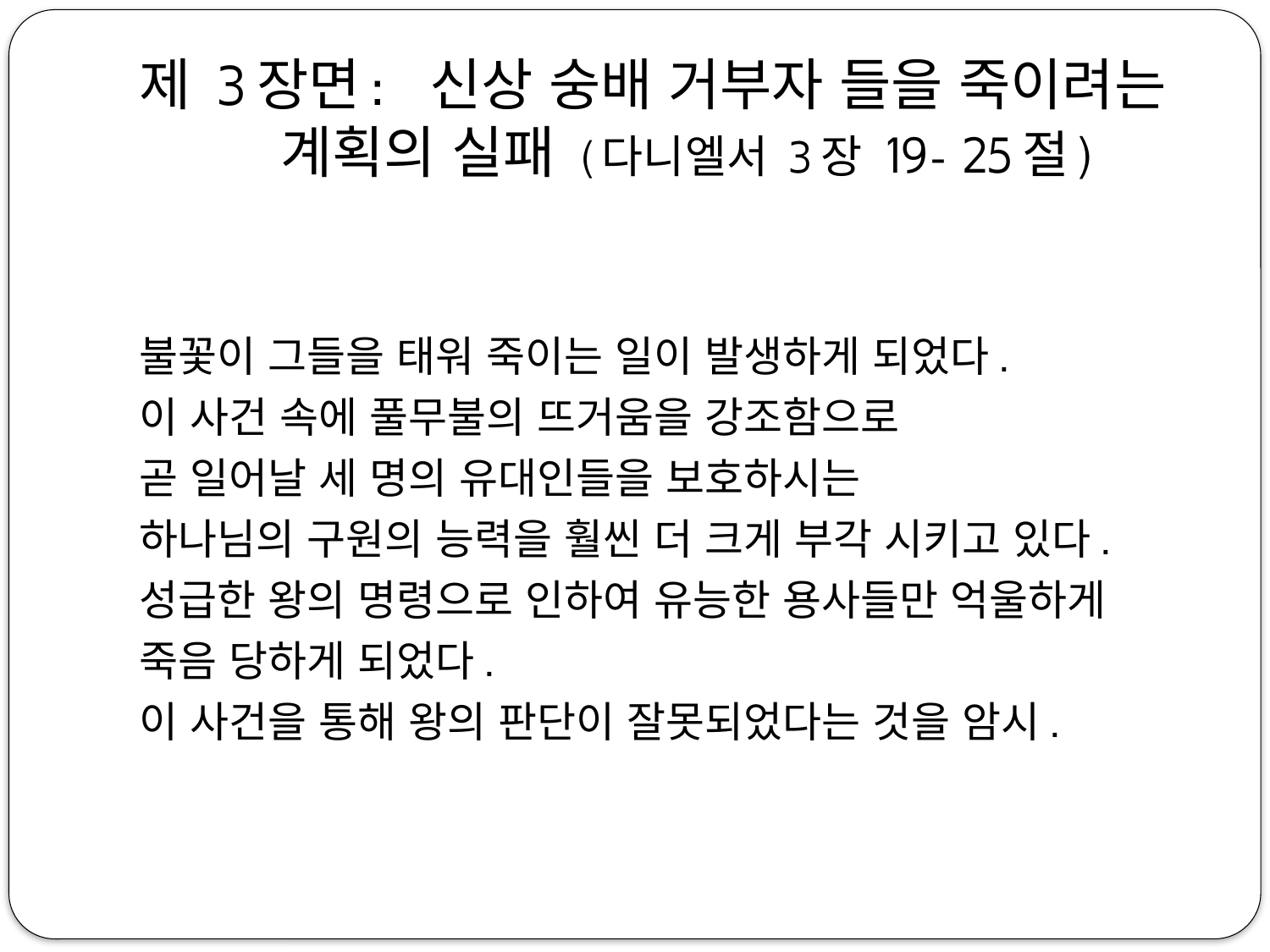

# 제 3장면:  신상 숭배 거부자 들을 죽이려는 계획의 실패 (다니엘서 3장 19- 25절)

불꽃이 그들을 태워 죽이는 일이 발생하게 되었다.
이 사건 속에 풀무불의 뜨거움을 강조함으로
곧 일어날 세 명의 유대인들을 보호하시는
하나님의 구원의 능력을 훨씬 더 크게 부각 시키고 있다.
성급한 왕의 명령으로 인하여 유능한 용사들만 억울하게
죽음 당하게 되었다.
이 사건을 통해 왕의 판단이 잘못되었다는 것을 암시.